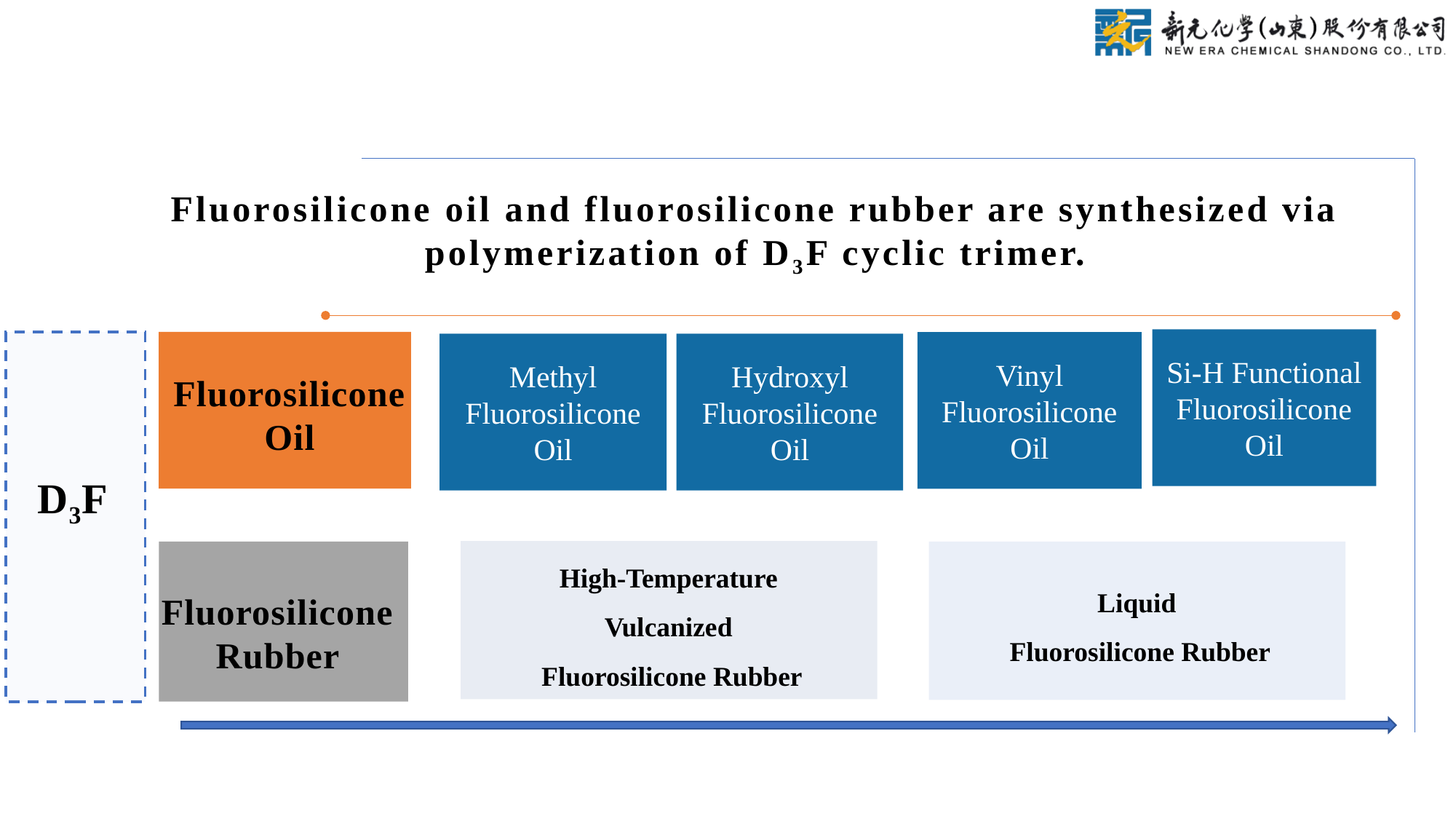

Fluorosilicone oil and fluorosilicone rubber are synthesized via polymerization of D3F cyclic trimer.
Si‑H Functional Fluorosilicone Oil

Vinyl
Fluorosilicone Oil
Methyl
Fluorosilicone Oil
Hydroxyl
Fluorosilicone Oil
Fluorosilicone Oil
D3F

High-Temperature Vulcanized
 Fluorosilicone Rubber
Liquid
Fluorosilicone Rubber
Fluorosilicone Rubber
2025年